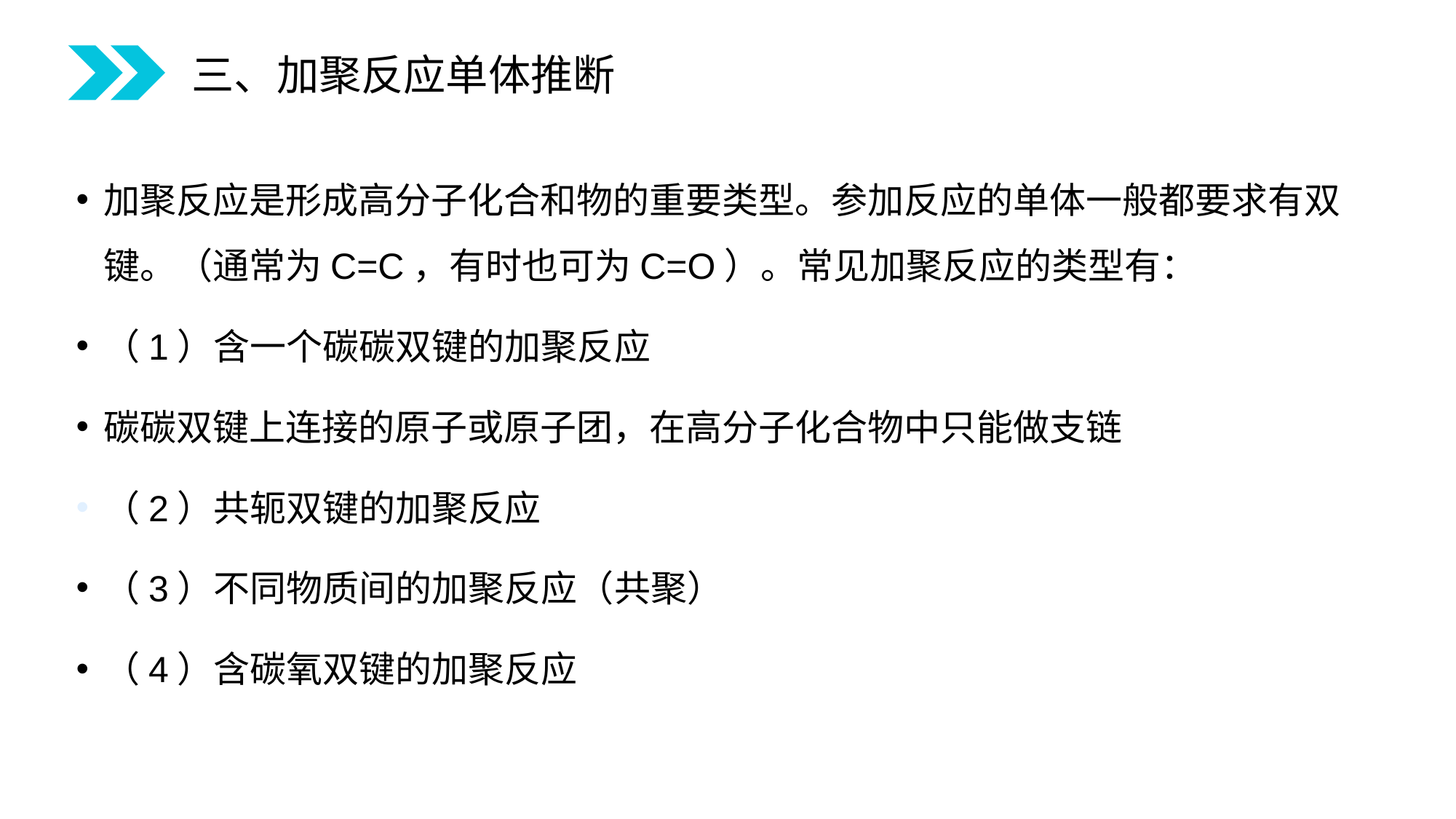

三、加聚反应单体推断
加聚反应是形成高分子化合和物的重要类型。参加反应的单体一般都要求有双键。（通常为C=C，有时也可为C=O）。常见加聚反应的类型有：
（1）含一个碳碳双键的加聚反应
碳碳双键上连接的原子或原子团，在高分子化合物中只能做支链
（2）共轭双键的加聚反应
（3）不同物质间的加聚反应（共聚）
（4）含碳氧双键的加聚反应